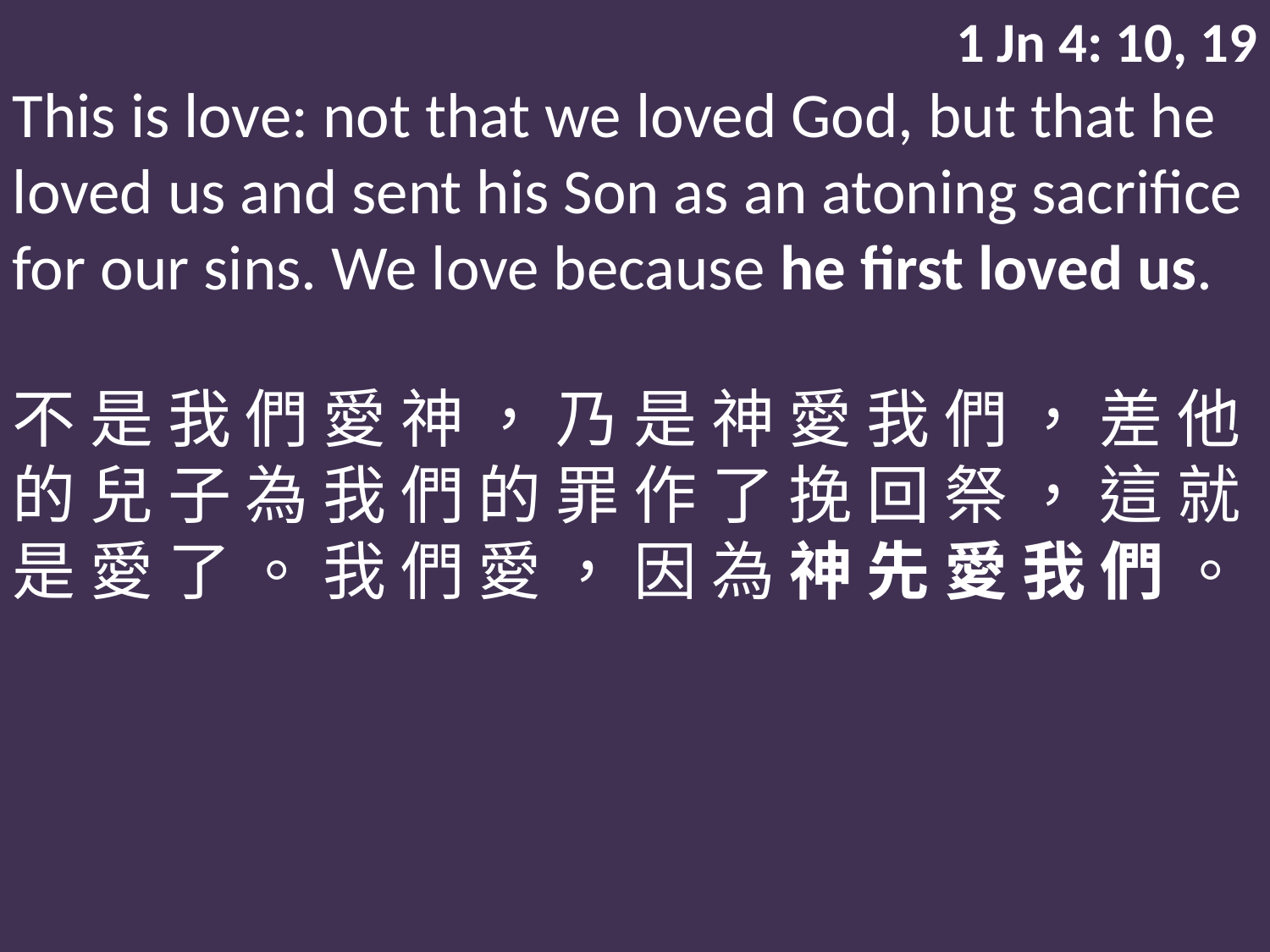

1 Jn 4: 10, 19
This is love: not that we loved God, but that he loved us and sent his Son as an atoning sacrifice for our sins. We love because he first loved us.

不 是 我 們 愛 神 ， 乃 是 神 愛 我 們 ， 差 他 的 兒 子 為 我 們 的 罪 作 了 挽 回 祭 ， 這 就 是 愛 了 。 我 們 愛 ， 因 為 神 先 愛 我 們 。